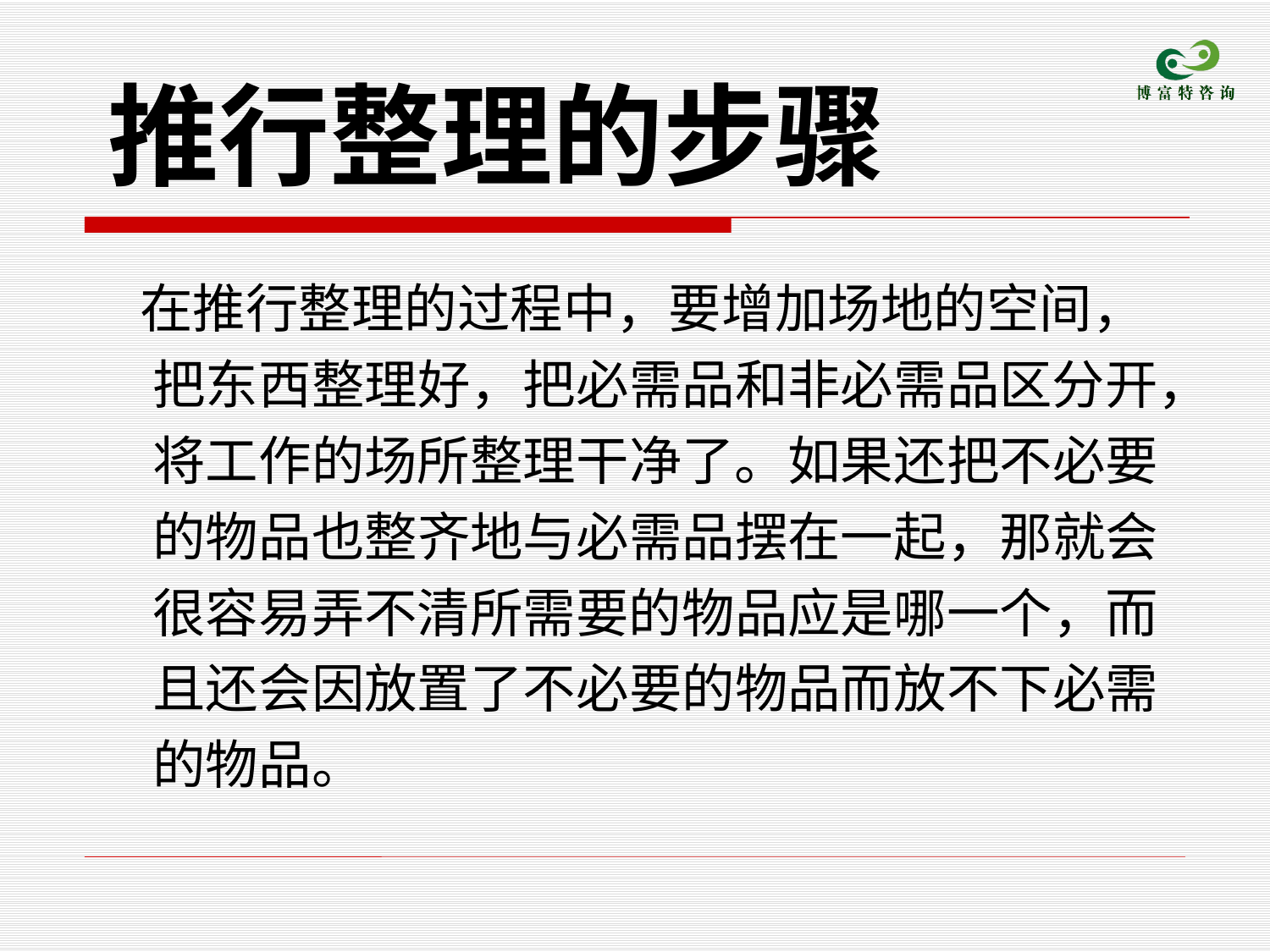

# 推行整理的步骤
    在推行整理的过程中，要增加场地的空间，把东西整理好，把必需品和非必需品区分开，将工作的场所整理干净了。如果还把不必要的物品也整齐地与必需品摆在一起，那就会很容易弄不清所需要的物品应是哪一个，而且还会因放置了不必要的物品而放不下必需的物品。
108